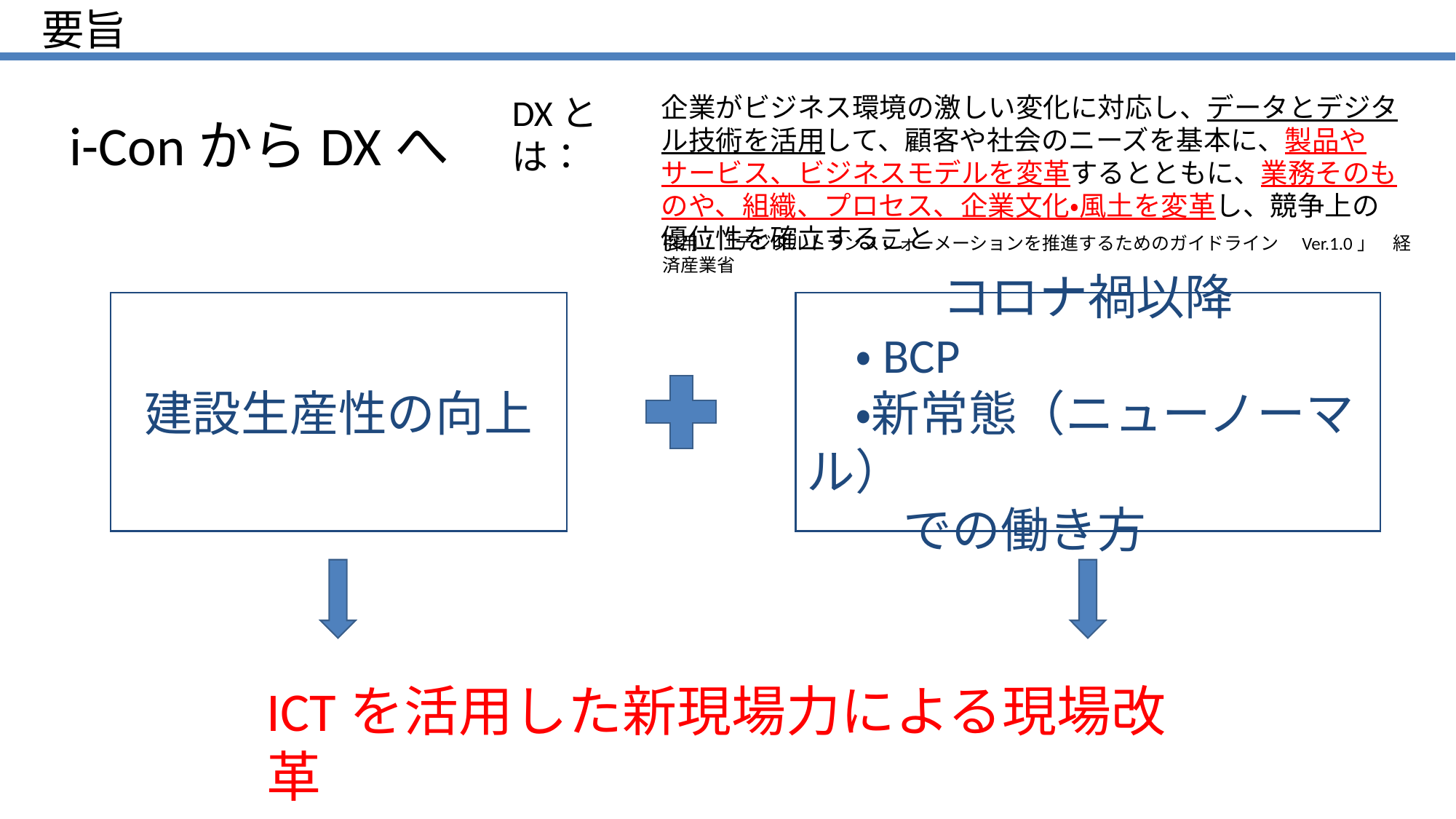

要旨
DXとは：
企業がビジネス環境の激しい変化に対応し、データとデジタル技術を活用して、顧客や社会のニーズを基本に、製品やサービス、ビジネスモデルを変革するとともに、業務そのものや、組織、プロセス、企業文化・風土を変革し、競争上の優位性を確立すること
i-ConからDXへ
引用：「デジタルトランスフォーメーションを推進するためのガイドライン　Ver.1.0」　経済産業省
建設生産性の向上
コロナ禍以降
　・BCP
　・新常態（ニューノーマル）
　　での働き方

ICTを活用した新現場力による現場改革